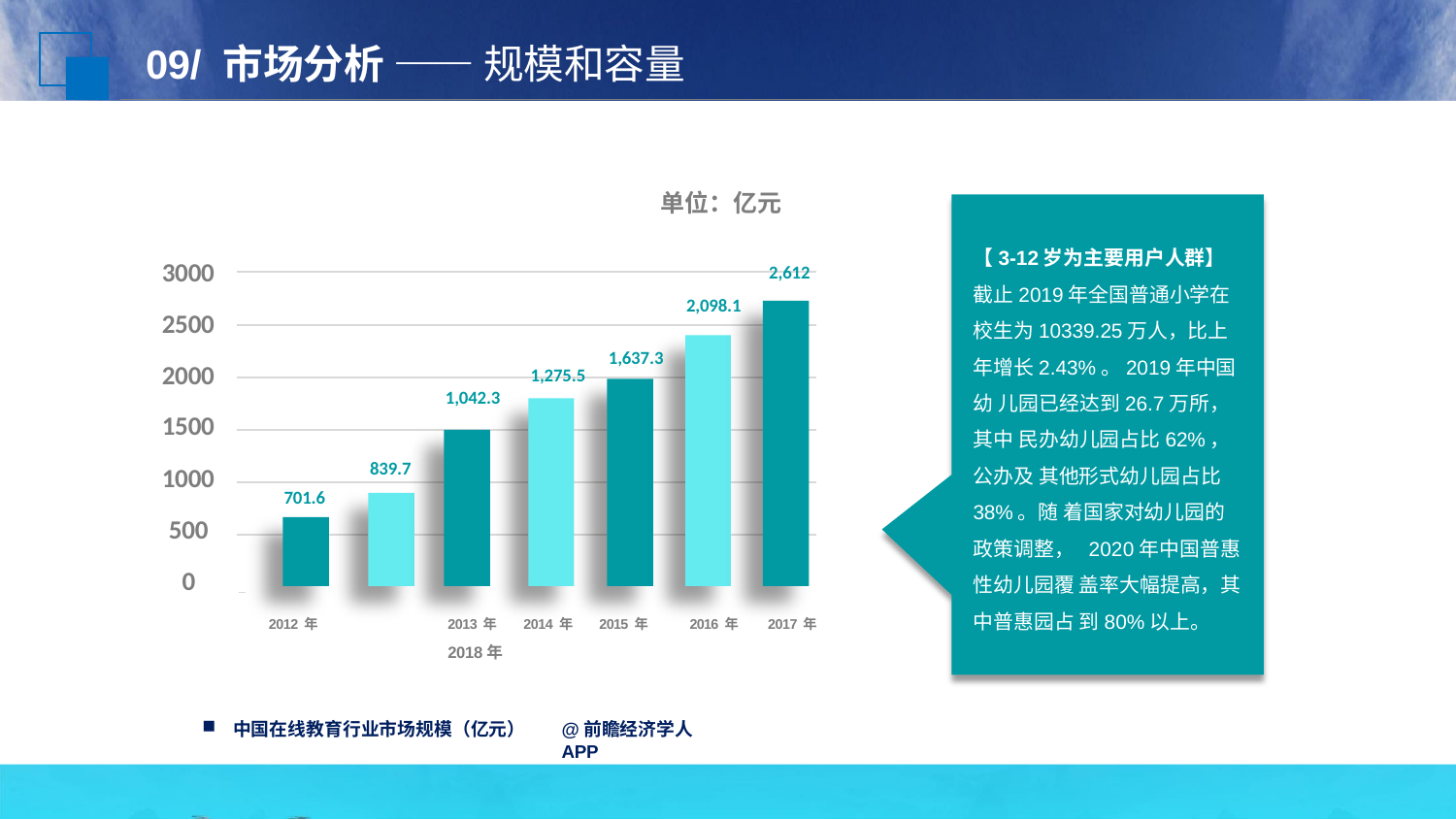

# 09/ 市场分析 —— 规模和容量

单位：亿元

【3-12岁为主要用户人群】 截止2019年全国普通小学在 校生为10339.25万人，比上 年增长2.43%。2019年中国幼 儿园已经达到26.7万所，其中 民办幼儿园占比62%，公办及 其他形式幼儿园占比38%。随 着国家对幼儿园的政策调整，  2020年中国普惠性幼儿园覆 盖率大幅提高，其中普惠园占 到80%以上。
3000
2,612

2,098.1

2500

1,637.3
2000
1,275.5

1,042.3

1500

839.7
1000

701.6

500

0
2012年	2013年	2014年	2015年	2016年	2017年	2018年
中国在线教育行业市场规模（亿元）
@前瞻经济学人APP